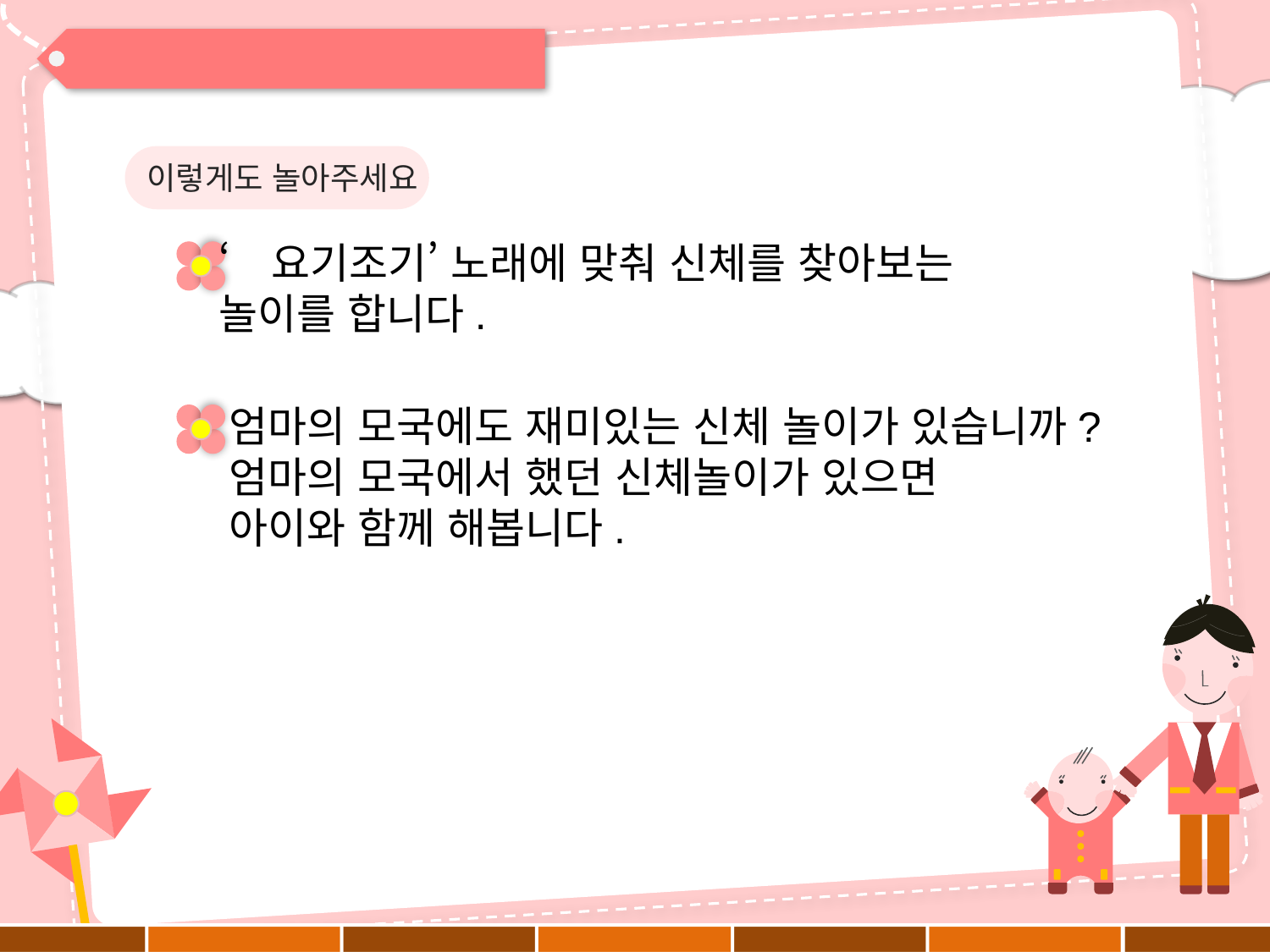

이렇게도 놀아주세요
‘요기조기’ 노래에 맞춰 신체를 찾아보는
놀이를 합니다.

엄마의 모국에도 재미있는 신체 놀이가 있습니까?
엄마의 모국에서 했던 신체놀이가 있으면
아이와 함께 해봅니다.